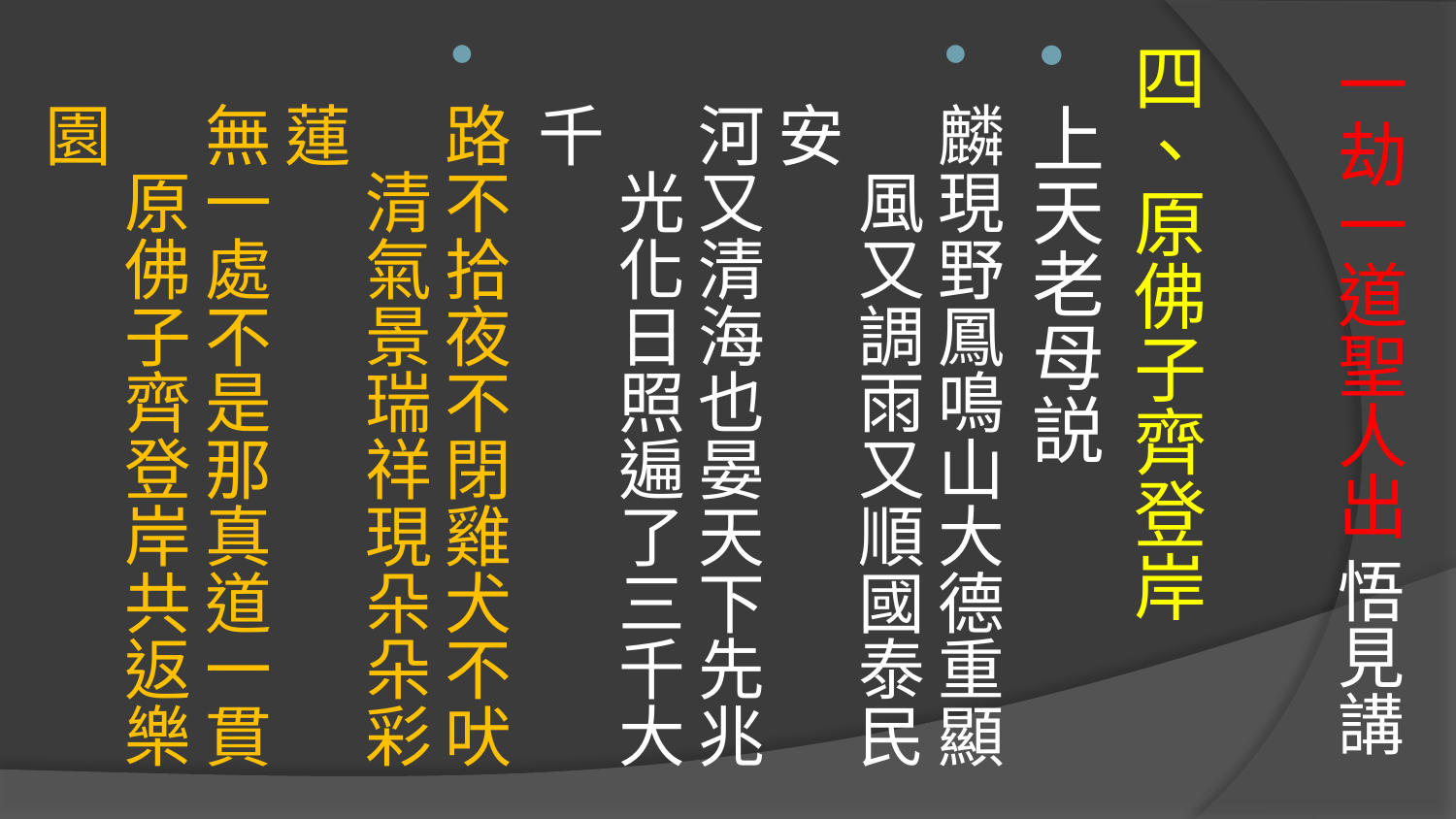

# 一劫一道聖人出 悟見講
四、原佛子齊登岸
上天老母説
麟現野鳳鳴山大德重顯　風又調雨又順國泰民安
河又清海也晏天下先兆　光化日照遍了三千大千
路不拾夜不閉雞犬不吠　清氣景瑞祥現朵朵彩蓮
無一處不是那真道一貫　原佛子齊登岸共返樂園